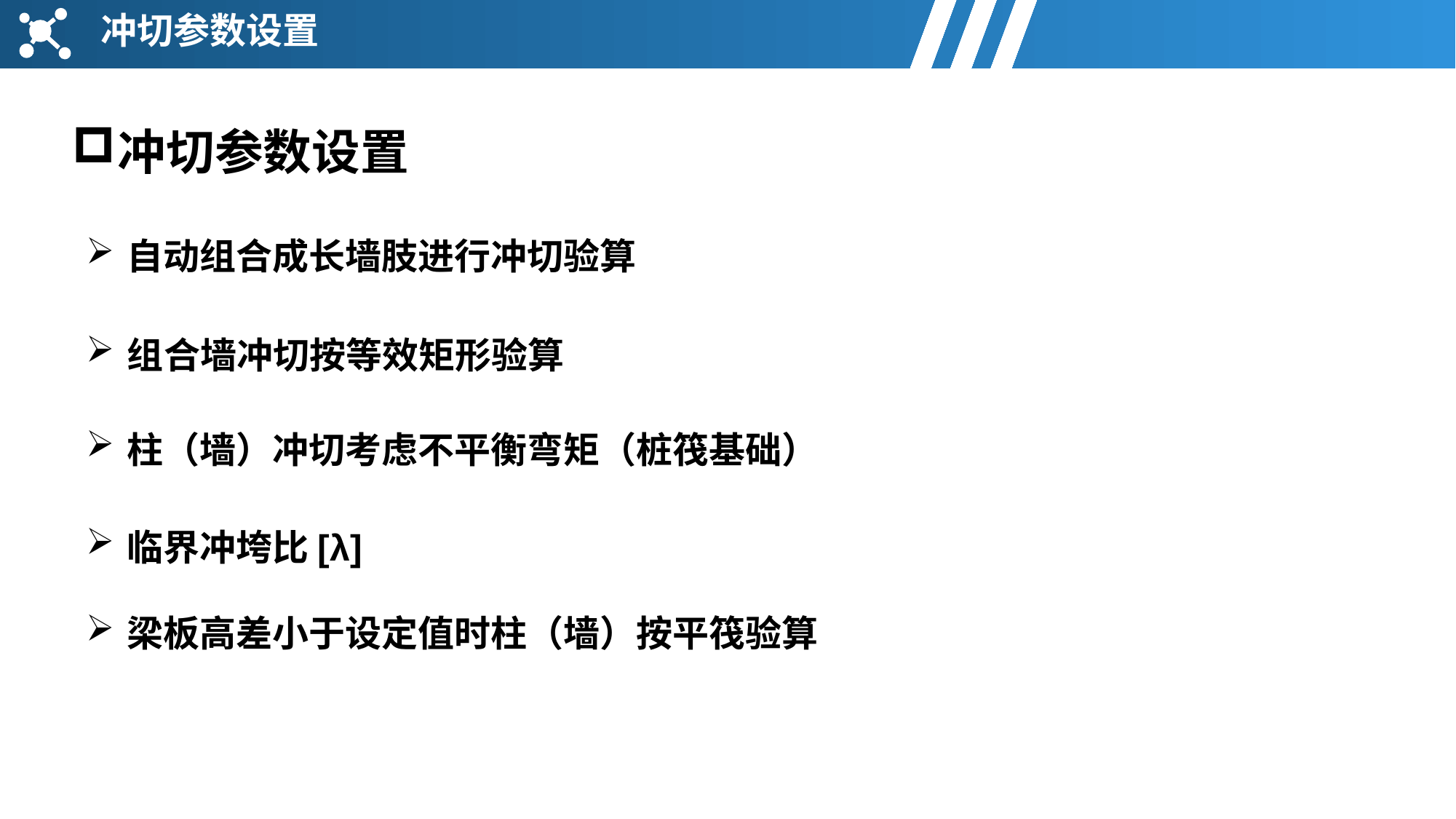

冲切参数设置

冲切参数设置
自动组合成长墙肢进行冲切验算
组合墙冲切按等效矩形验算
柱（墙）冲切考虑不平衡弯矩（桩筏基础）
临界冲垮比[λ]
梁板高差小于设定值时柱（墙）按平筏验算